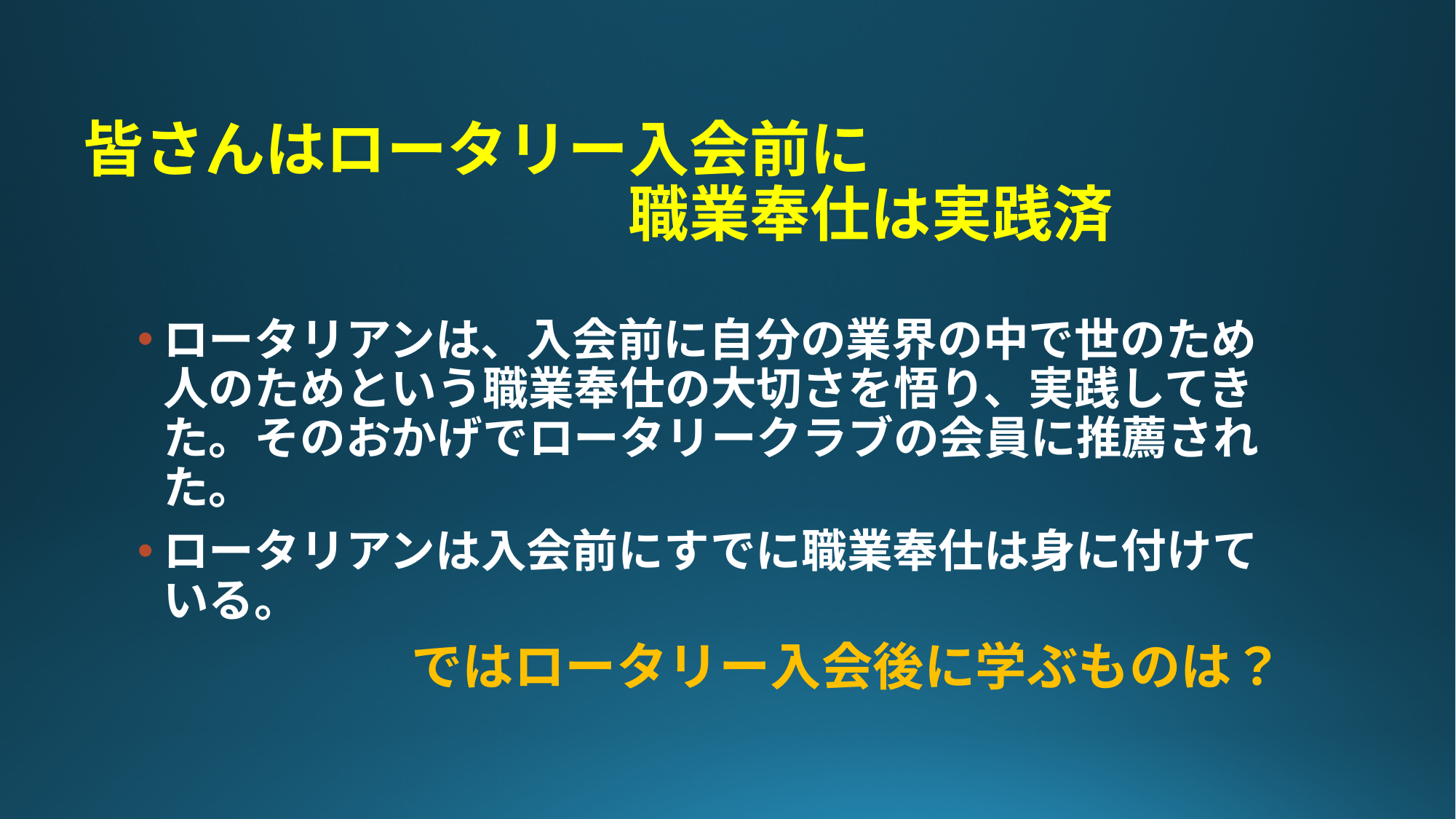

# 皆さんはロータリー入会前に 　　　　　　　　　職業奉仕は実践済
ロータリアンは、入会前に自分の業界の中で世のため人のためという職業奉仕の大切さを悟り、実践してきた。そのおかげでロータリークラブの会員に推薦された。
ロータリアンは入会前にすでに職業奉仕は身に付けている。
　　　　　　ではロータリー入会後に学ぶものは？